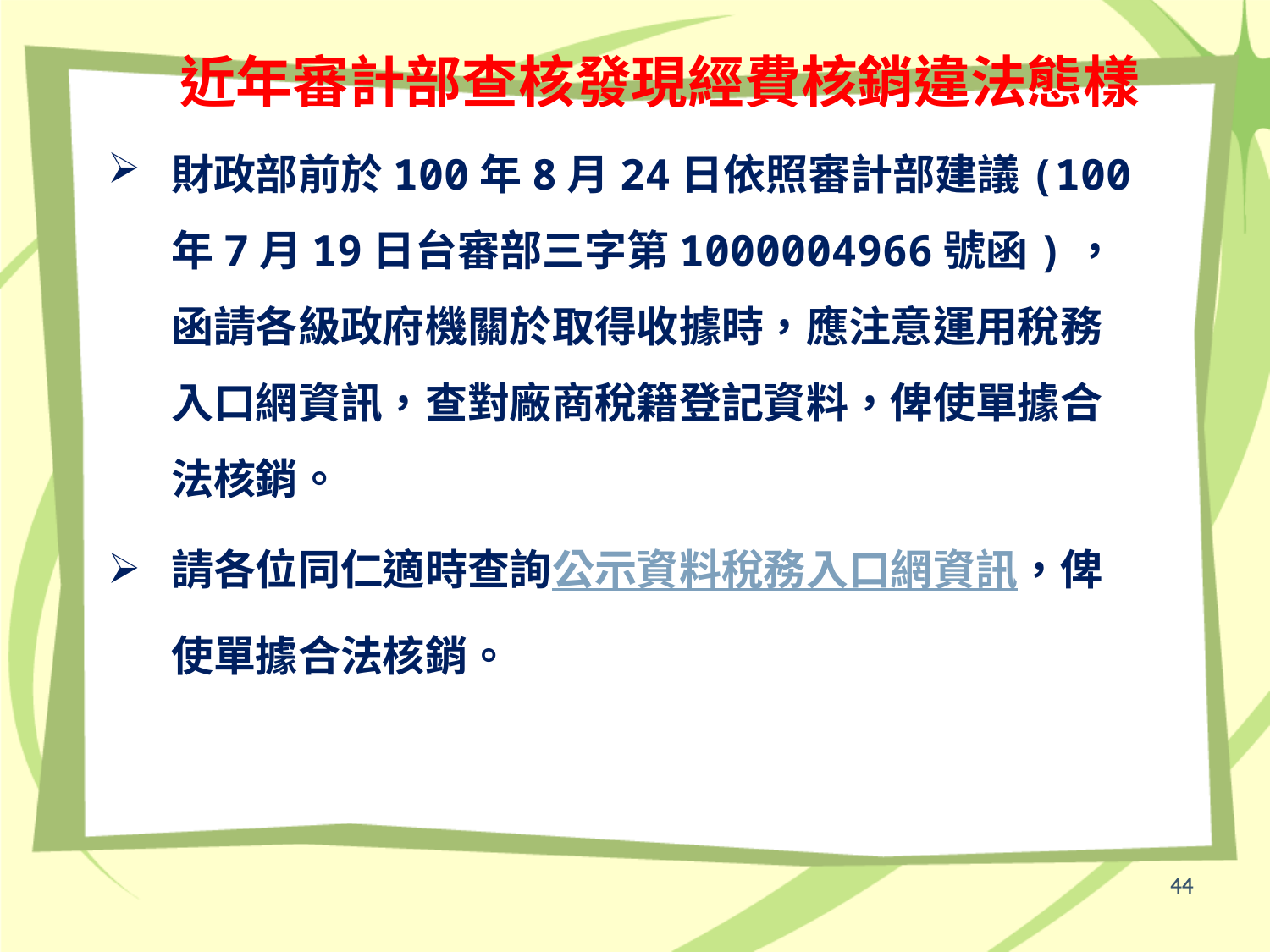

# 近年審計部查核發現經費核銷違法態樣
財政部前於100年8月24日依照審計部建議(100年7月19日台審部三字第1000004966號函)，函請各級政府機關於取得收據時，應注意運用稅務入口網資訊，查對廠商稅籍登記資料，俾使單據合法核銷。
請各位同仁適時查詢公示資料稅務入口網資訊，俾使單據合法核銷。

44